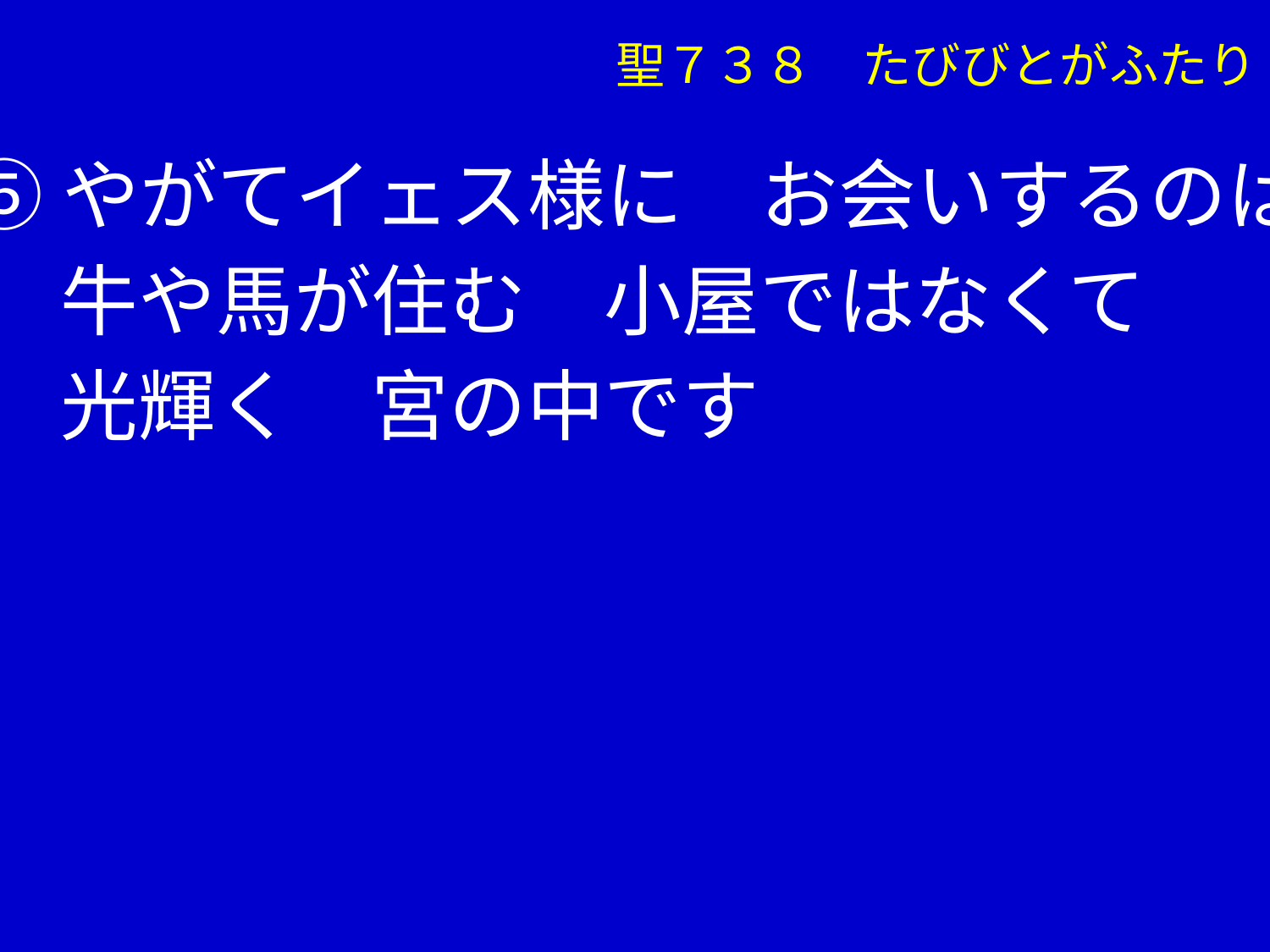

聖７３８　たびびとがふたり
⑤やがてイェス様に　お会いするのは
　 牛や馬が住む　小屋ではなくて
　 光輝く　宮の中です